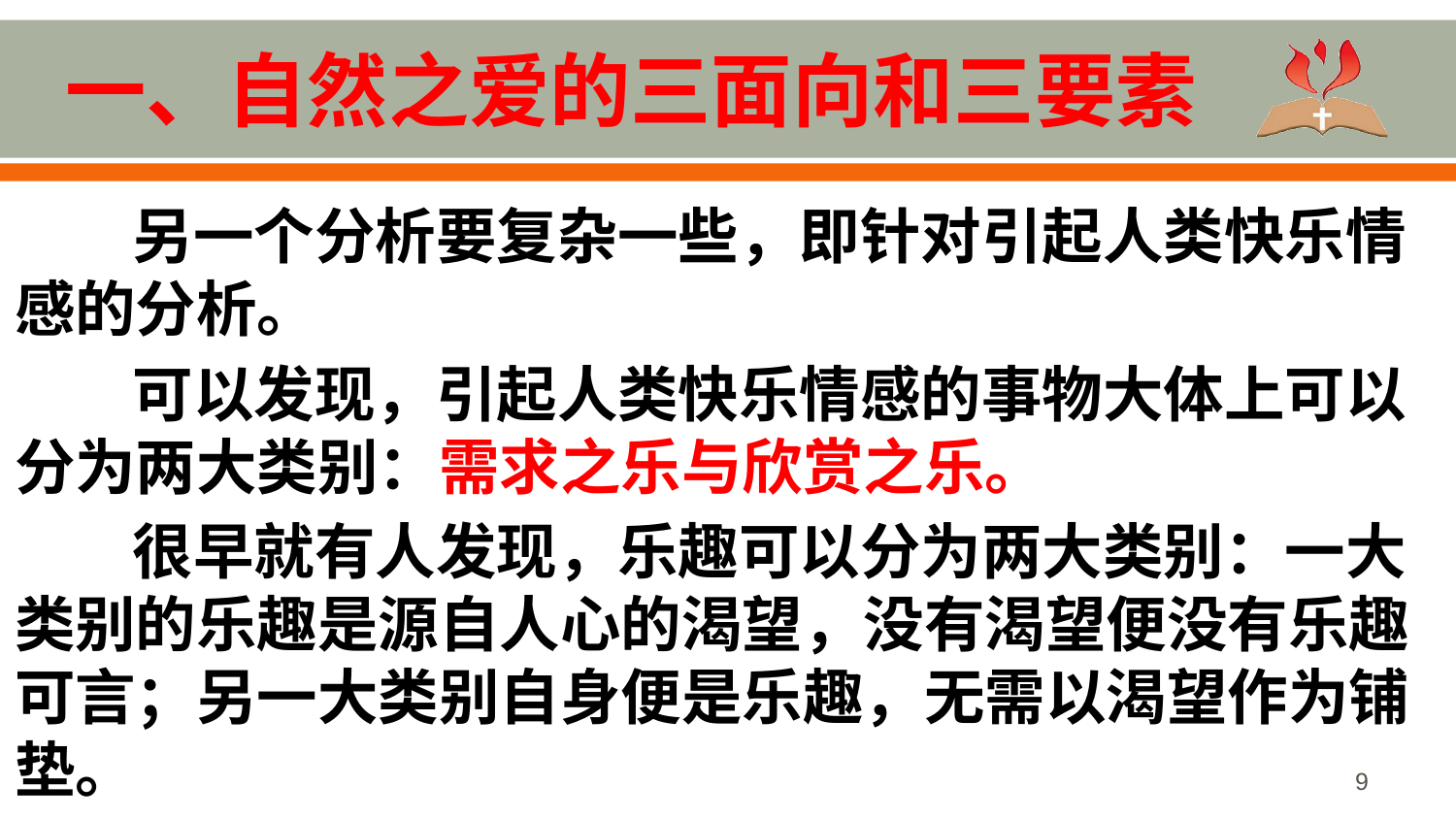

# 一、自然之爱的三面向和三要素
另一个分析要复杂一些，即针对引起人类快乐情感的分析。
可以发现，引起人类快乐情感的事物大体上可以分为两大类别：需求之乐与欣赏之乐。
很早就有人发现，乐趣可以分为两大类别：一大类别的乐趣是源自人心的渴望，没有渴望便没有乐趣可言；另一大类别自身便是乐趣，无需以渴望作为铺垫。

9